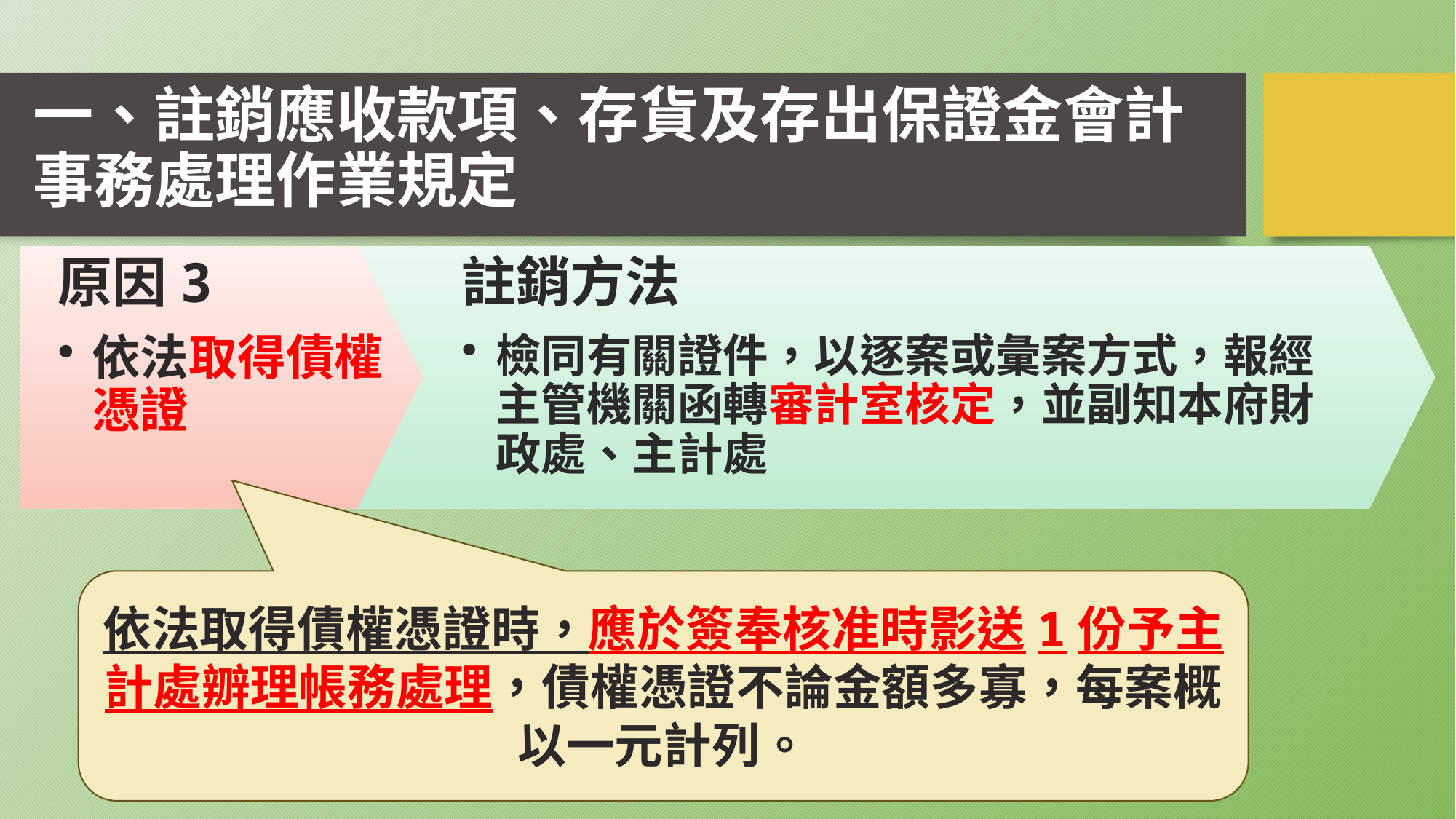

# 一、註銷應收款項、存貨及存出保證金會計事務處理作業規定
原因3
依法取得債權憑證
註銷方法
檢同有關證件，以逐案或彙案方式，報經主管機關函轉審計室核定，並副知本府財政處、主計處
依法取得債權憑證時，應於簽奉核准時影送1份予主計處辧理帳務處理，債權憑證不論金額多寡，每案概以一元計列。